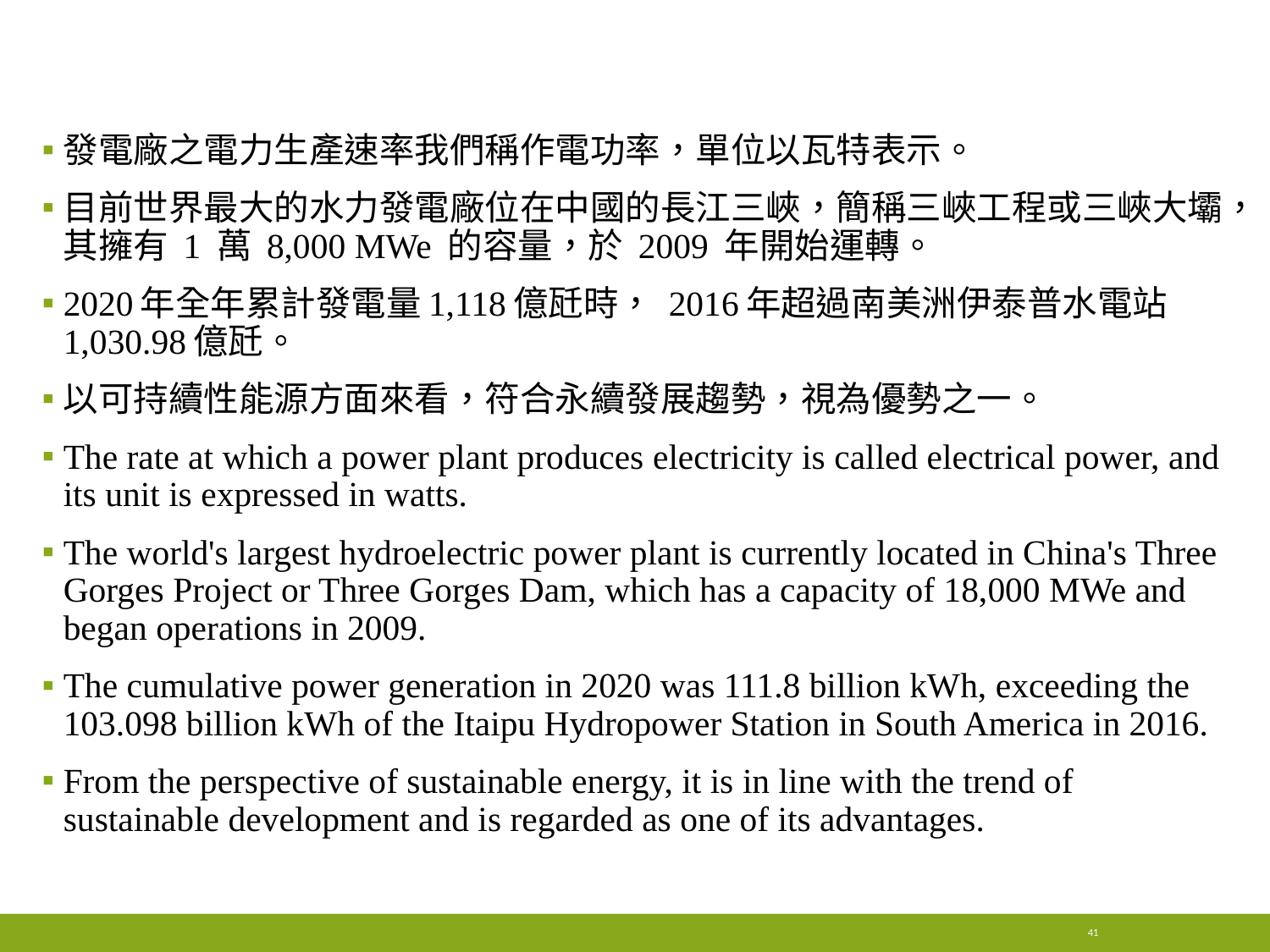

#
發電廠之電力生產速率我們稱作電功率，單位以瓦特表示。
目前世界最大的水力發電廠位在中國的長江三峽，簡稱三峽工程或三峽大壩，其擁有 1 萬 8,000 MWe 的容量，於 2009 年開始運轉。
2020年全年累計發電量1,118億瓩時， 2016年超過南美洲伊泰普水電站1,030.98億瓩。
以可持續性能源方面來看，符合永續發展趨勢，視為優勢之一。
The rate at which a power plant produces electricity is called electrical power, and its unit is expressed in watts.
The world's largest hydroelectric power plant is currently located in China's Three Gorges Project or Three Gorges Dam, which has a capacity of 18,000 MWe and began operations in 2009.
The cumulative power generation in 2020 was 111.8 billion kWh, exceeding the 103.098 billion kWh of the Itaipu Hydropower Station in South America in 2016.
From the perspective of sustainable energy, it is in line with the trend of sustainable development and is regarded as one of its advantages.
41